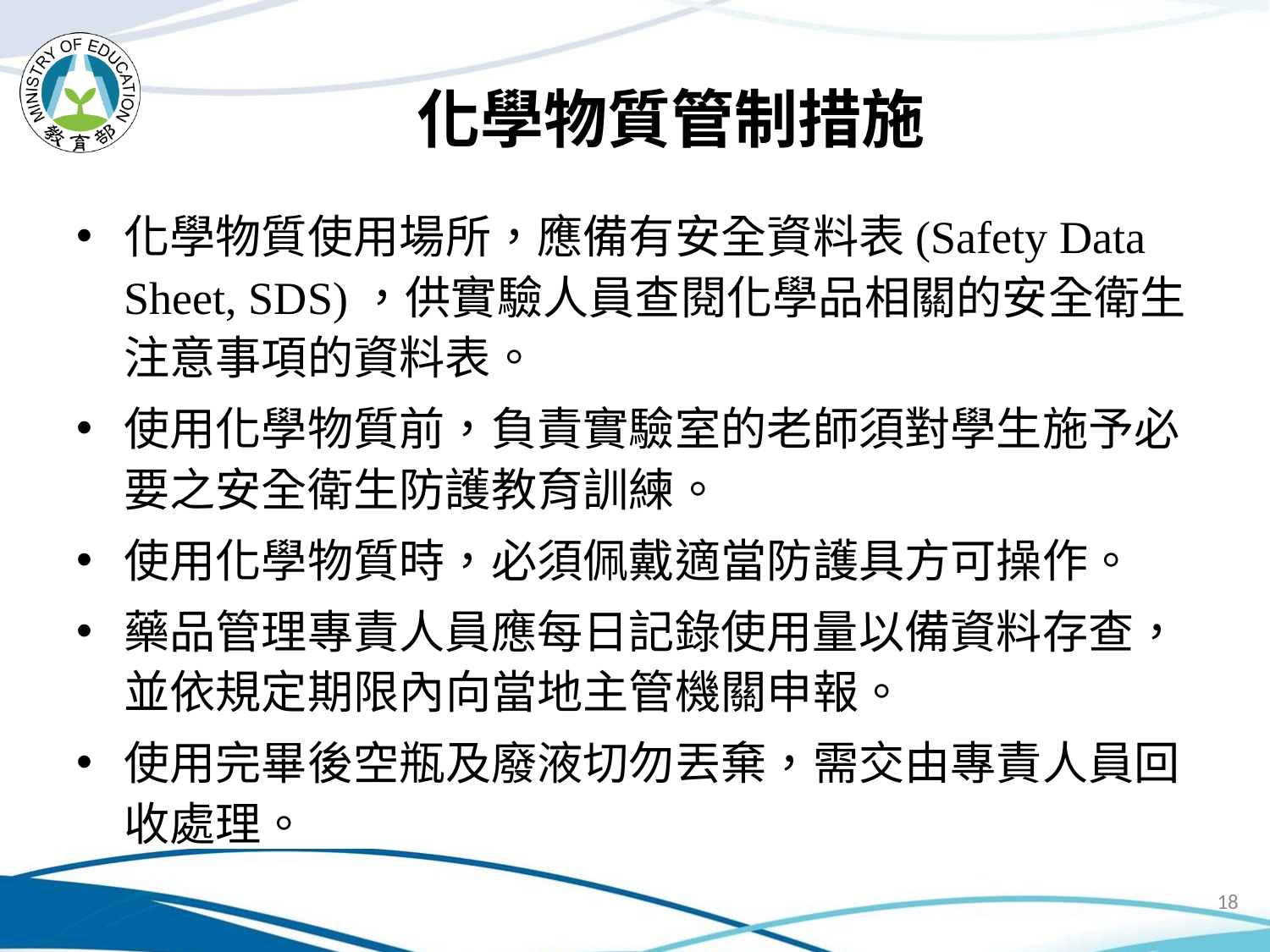

# 化學物質管制措施
化學物質使用場所，應備有安全資料表(Safety Data Sheet, SDS)，供實驗人員查閱化學品相關的安全衛生注意事項的資料表。
使用化學物質前，負責實驗室的老師須對學生施予必要之安全衛生防護教育訓練。
使用化學物質時，必須佩戴適當防護具方可操作。
藥品管理專責人員應每日記錄使用量以備資料存查，並依規定期限內向當地主管機關申報。
使用完畢後空瓶及廢液切勿丟棄，需交由專責人員回收處理。
18